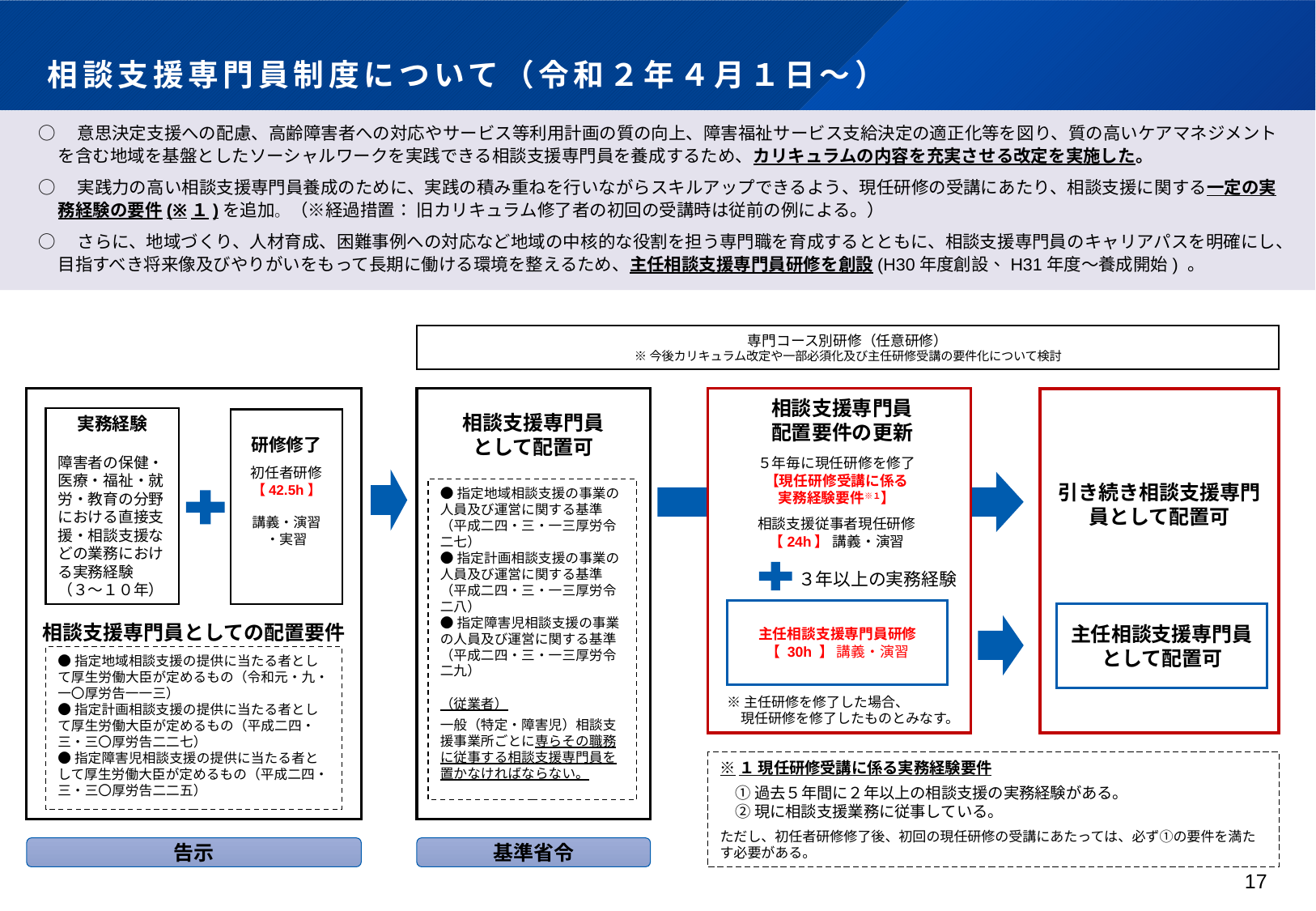

# 相談支援専門員制度について（令和２年４月１日～）

○　意思決定支援への配慮、高齢障害者への対応やサービス等利用計画の質の向上、障害福祉サービス支給決定の適正化等を図り、質の高いケアマネジメントを含む地域を基盤としたソーシャルワークを実践できる相談支援専門員を養成するため、カリキュラムの内容を充実させる改定を実施した。

○　実践力の高い相談支援専門員養成のために、実践の積み重ねを行いながらスキルアップできるよう、現任研修の受講にあたり、相談支援に関する一定の実務経験の要件(※１)を追加。（※経過措置： 旧カリキュラム修了者の初回の受講時は従前の例による。）

○　さらに、地域づくり、人材育成、困難事例への対応など地域の中核的な役割を担う専門職を育成するとともに、相談支援専門員のキャリアパスを明確にし、目指すべき将来像及びやりがいをもって長期に働ける環境を整えるため、主任相談支援専門員研修を創設(H30年度創設、H31年度～養成開始) 。

専門コース別研修（任意研修）
※今後カリキュラム改定や一部必須化及び主任研修受講の要件化について検討

相談支援専門員としての配置要件

引き続き相談支援専門員として配置可

相談支援専門員
として配置可

相談支援専門員
配置要件の更新
実務経験

障害者の保健・医療・福祉・就労・教育の分野における直接支援・相談支援などの業務における実務経験
（３～１０年）
研修修了

初任者研修
【42.5h】

講義・演習
・実習

５年毎に現任研修を修了
【現任研修受講に係る
実務経験要件※１】

相談支援従事者現任研修
【24h】 講義・演習
●指定地域相談支援の事業の人員及び運営に関する基準
（平成二四・三・一三厚労令二七）
●指定計画相談支援の事業の人員及び運営に関する基準
（平成二四・三・一三厚労令二八）
●指定障害児相談支援の事業の人員及び運営に関する基準
（平成二四・三・一三厚労令二九）

（従業者）
一般（特定・障害児）相談支援事業所ごとに専らその職務に従事する相談支援専門員を置かなければならない。

３年以上の実務経験
主任相談支援専門員研修
【 30h 】 講義・演習
主任相談支援専門員
として配置可

●指定地域相談支援の提供に当たる者として厚生労働大臣が定めるもの（令和元・九・一〇厚労告一一三）
●指定計画相談支援の提供に当たる者として厚生労働大臣が定めるもの（平成二四・三・三〇厚労告二二七）
●指定障害児相談支援の提供に当たる者として厚生労働大臣が定めるもの（平成二四・三・三〇厚労告二二五）
※主任研修を修了した場合、
　現任研修を修了したものとみなす。
※１ 現任研修受講に係る実務経験要件

　① 過去５年間に２年以上の相談支援の実務経験がある。
　② 現に相談支援業務に従事している。

ただし、初任者研修修了後、初回の現任研修の受講にあたっては、必ず①の要件を満たす必要がある。
基準省令
告示
17